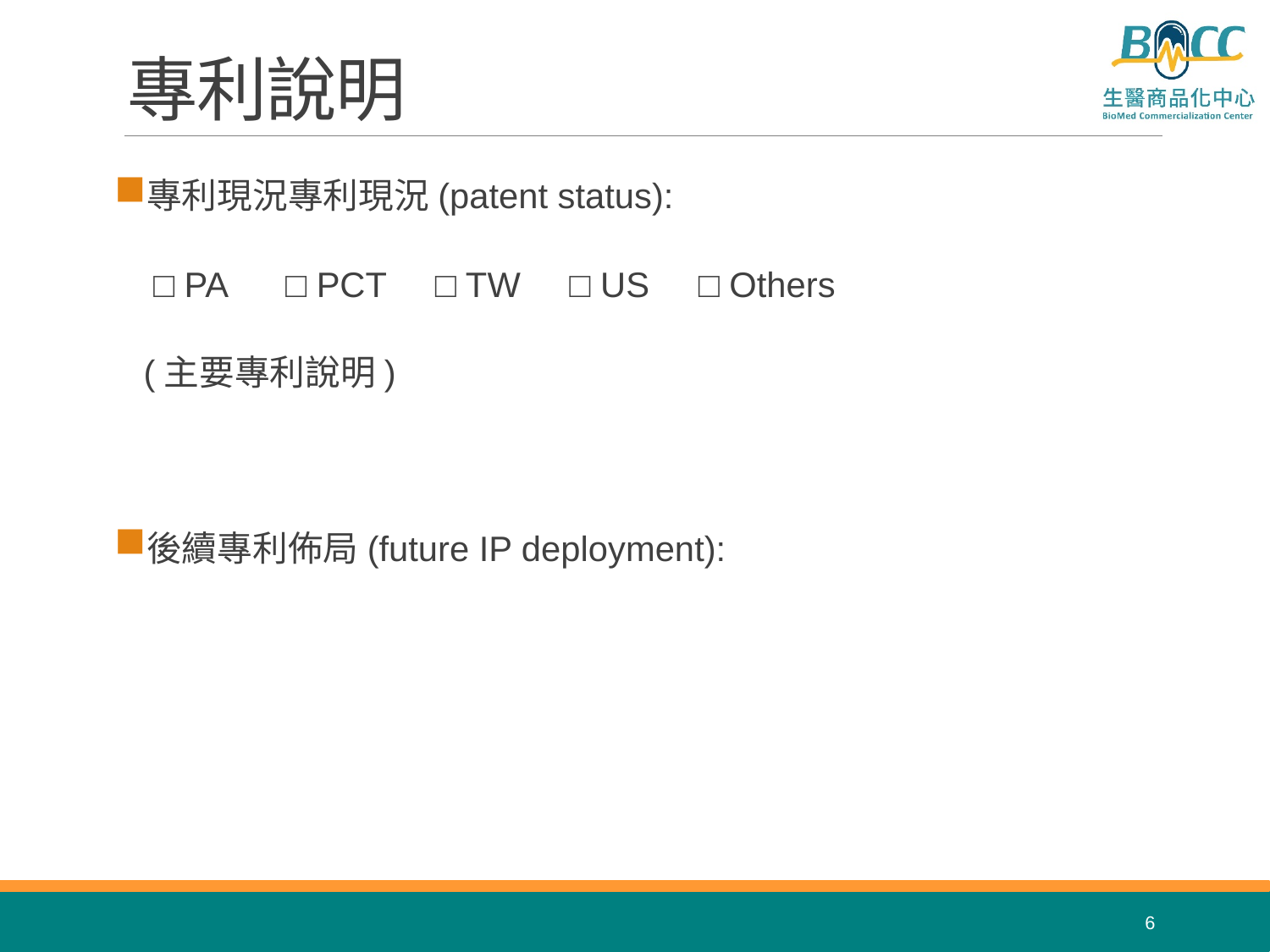

# 專利說明
專利現況專利現況(patent status):
    □ PA      □ PCT     □ TW     □ US     □ Others
   (主要專利說明)

後續專利佈局(future IP deployment):

6